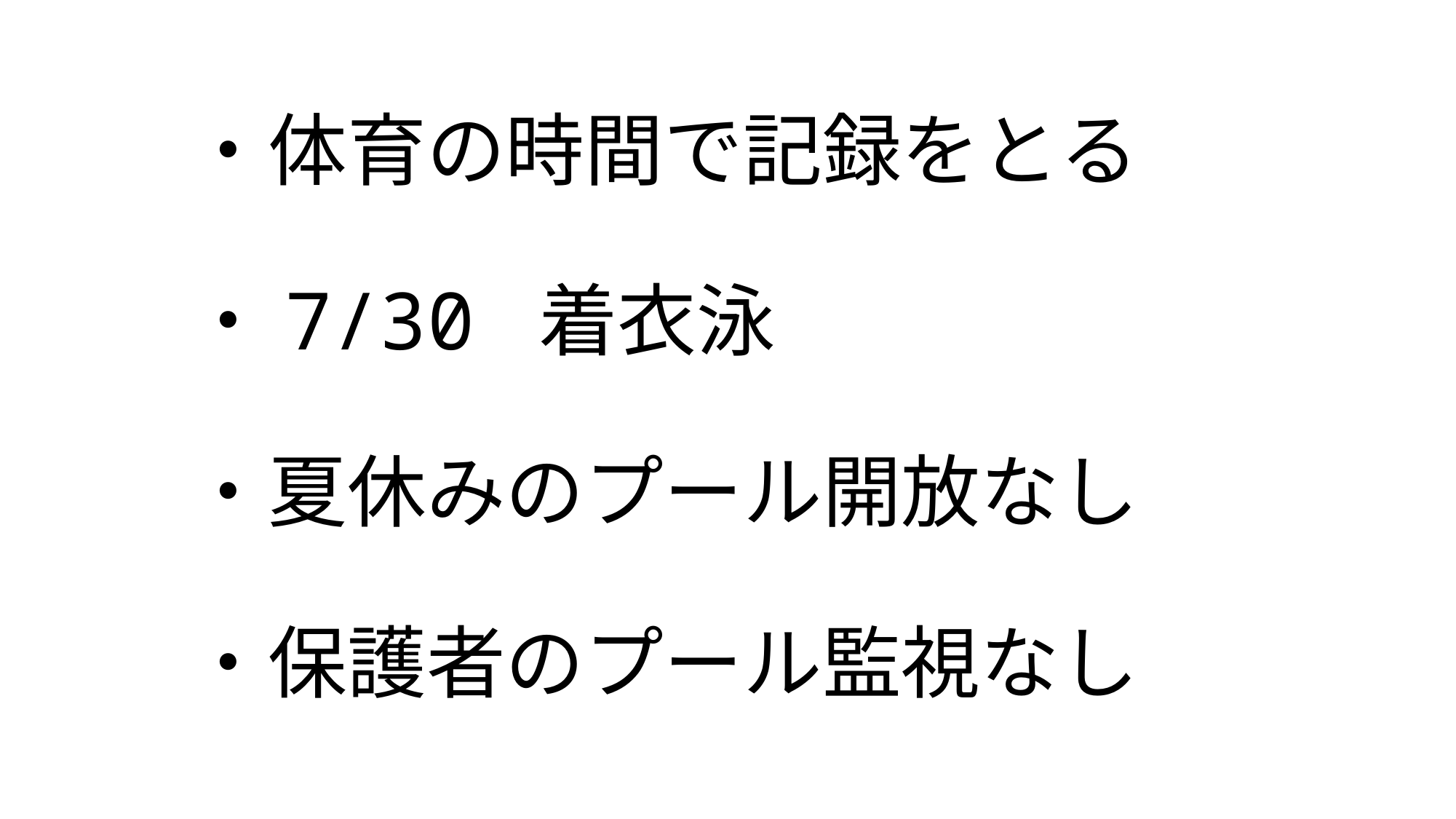

・体育の時間で記録をとる

・7/30 着衣泳

・夏休みのプール開放なし

・保護者のプール監視なし